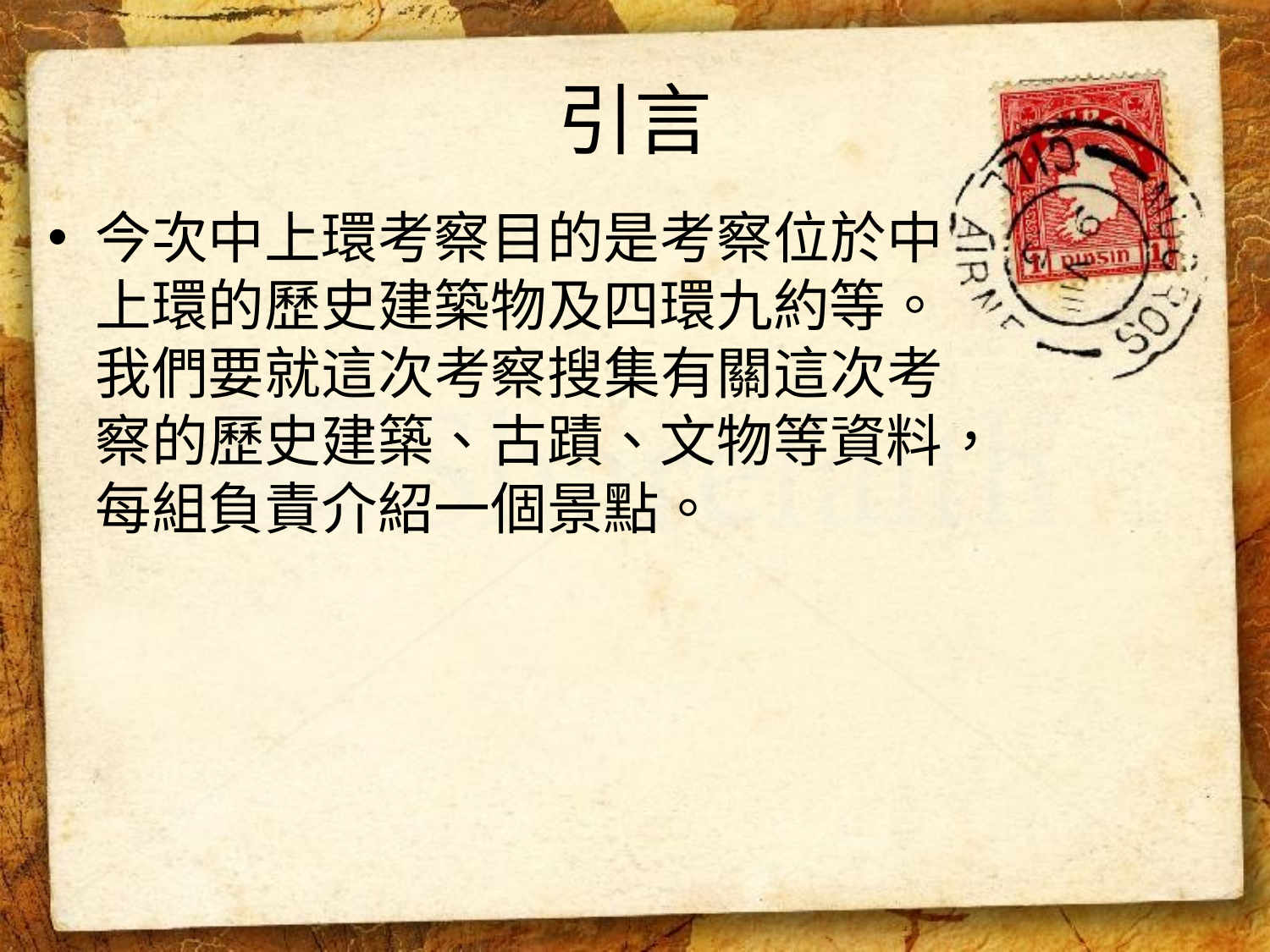

# 引言
今次中上環考察目的是考察位於中上環的歷史建築物及四環九約等。我們要就這次考察搜集有關這次考察的歷史建築、古蹟、文物等資料，每組負責介紹一個景點。